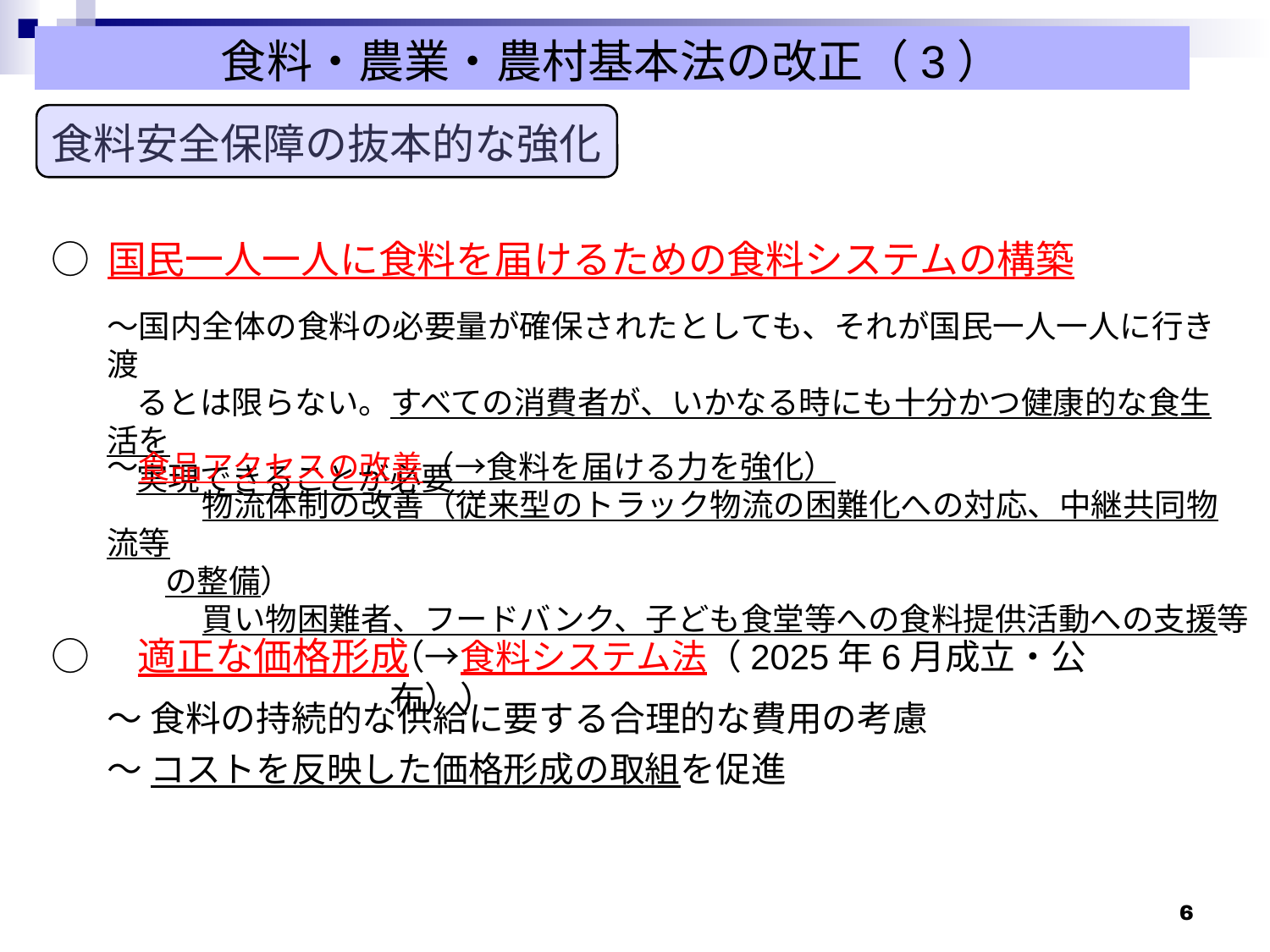

食料・農業・農村基本法の改正（3）

食料安全保障の抜本的な強化
○ 国民一人一人に食料を届けるための食料システムの構築
～国内全体の食料の必要量が確保されたとしても、それが国民一人一人に行き渡
   るとは限らない。すべての消費者が、いかなる時にも十分かつ健康的な食生活を
   実現できることが必要
～食品アクセスの改善（→食料を届ける力を強化）
　　　物流体制の改善（従来型のトラック物流の困難化への対応、中継共同物流等
       の整備）
　　　買い物困難者、フードバンク、子ども食堂等への食料提供活動への支援等
○　適正な価格形成
～ 食料の持続的な供給に要する合理的な費用の考慮
～ コストを反映した価格形成の取組を促進
（→食料システム法（2025年6月成立・公布））
6